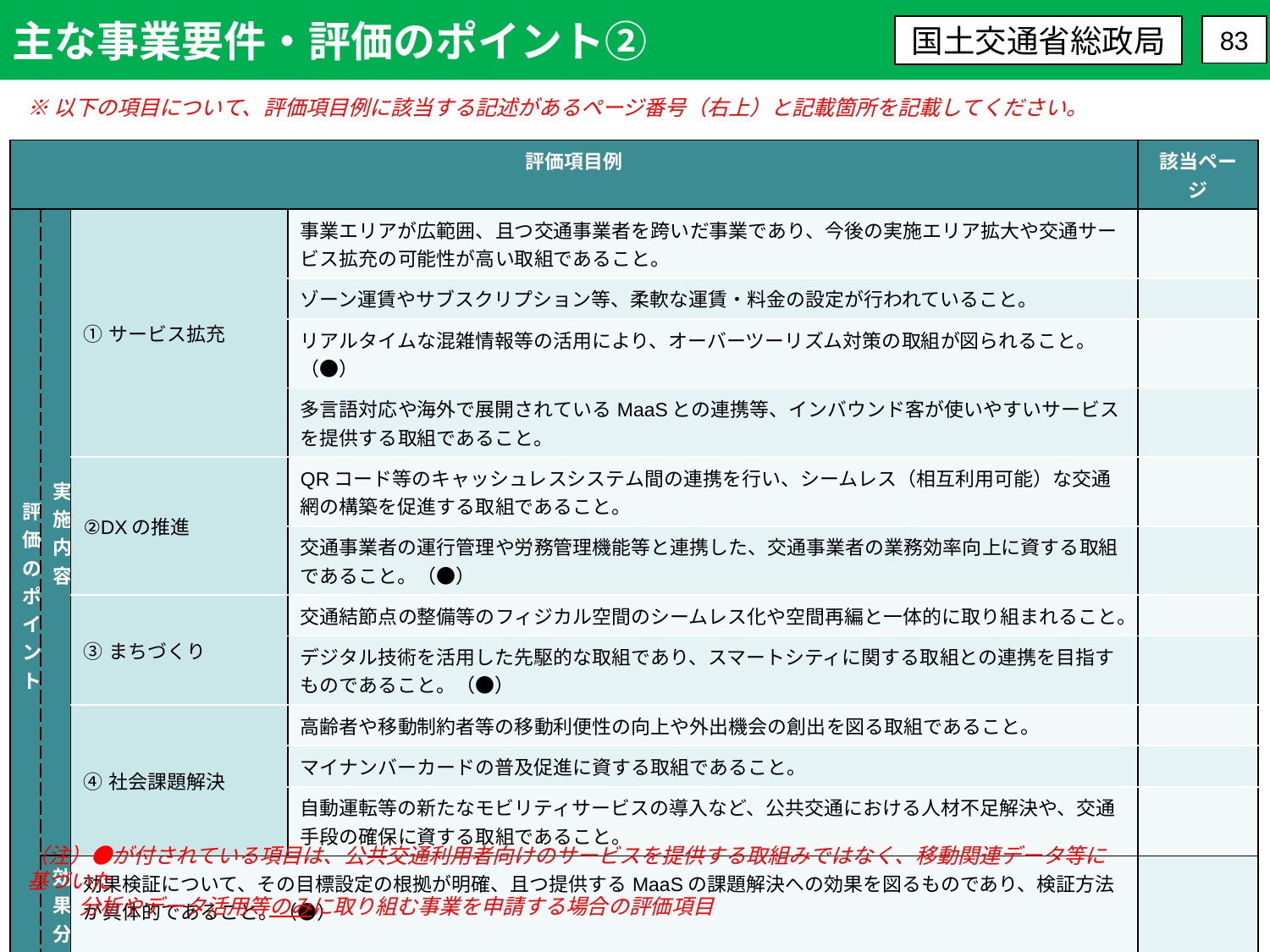

主な事業要件・評価のポイント②
国土交通省総政局
83
※以下の項目について、評価項目例に該当する記述があるページ番号（右上）と記載箇所を記載してください。
| 評価項目例 |  | 評価項目例 | 評価項目例 | 該当ページ |
| --- | --- | --- | --- | --- |
| 評価のポイント | 実施内容 | ①サービス拡充 | 事業エリアが広範囲、且つ交通事業者を跨いだ事業であり、今後の実施エリア拡大や交通サービス拡充の可能性が高い取組であること。 |  |
|  |  |  | ゾーン運賃やサブスクリプション等、柔軟な運賃・料金の設定が行われていること。 |  |
|  |  |  | リアルタイムな混雑情報等の活用により、オーバーツーリズム対策の取組が図られること。（●） |  |
|  |  |  | 多言語対応や海外で展開されているMaaSとの連携等、インバウンド客が使いやすいサービスを提供する取組であること。 |  |
|  |  | ②DXの推進 | QRコード等のキャッシュレスシステム間の連携を行い、シームレス（相互利用可能）な交通網の構築を促進する取組であること。 |  |
|  |  |  | 交通事業者の運行管理や労務管理機能等と連携した、交通事業者の業務効率向上に資する取組であること。（●） |  |
|  |  | ③まちづくり | 交通結節点の整備等のフィジカル空間のシームレス化や空間再編と一体的に取り組まれること。 |  |
|  |  |  | デジタル技術を活用した先駆的な取組であり、スマートシティに関する取組との連携を目指すものであること。（●） |  |
|  |  | ④社会課題解決 | 高齢者や移動制約者等の移動利便性の向上や外出機会の創出を図る取組であること。 |  |
|  |  |  | マイナンバーカードの普及促進に資する取組であること。 |  |
|  |  |  | 自動運転等の新たなモビリティサービスの導入など、公共交通における人材不足解決や、交通手段の確保に資する取組であること。 |  |
|  | 効果分析 | 効果検証について、その目標設定の根拠が明確、且つ提供するMaaSの課題解決への効果を図るものであり、検証方法が具体的であること。（●） | 効果検証について、その目標設定の根拠が明確、且つ提供するMaaSの課題解決への効果を図るものであり、検証方法が具体的であること。 |  |
（注）●が付されている項目は、公共交通利用者向けのサービスを提供する取組みではなく、移動関連データ等に基づいた
　　  分析やデータ活用等のみに取り組む事業を申請する場合の評価項目